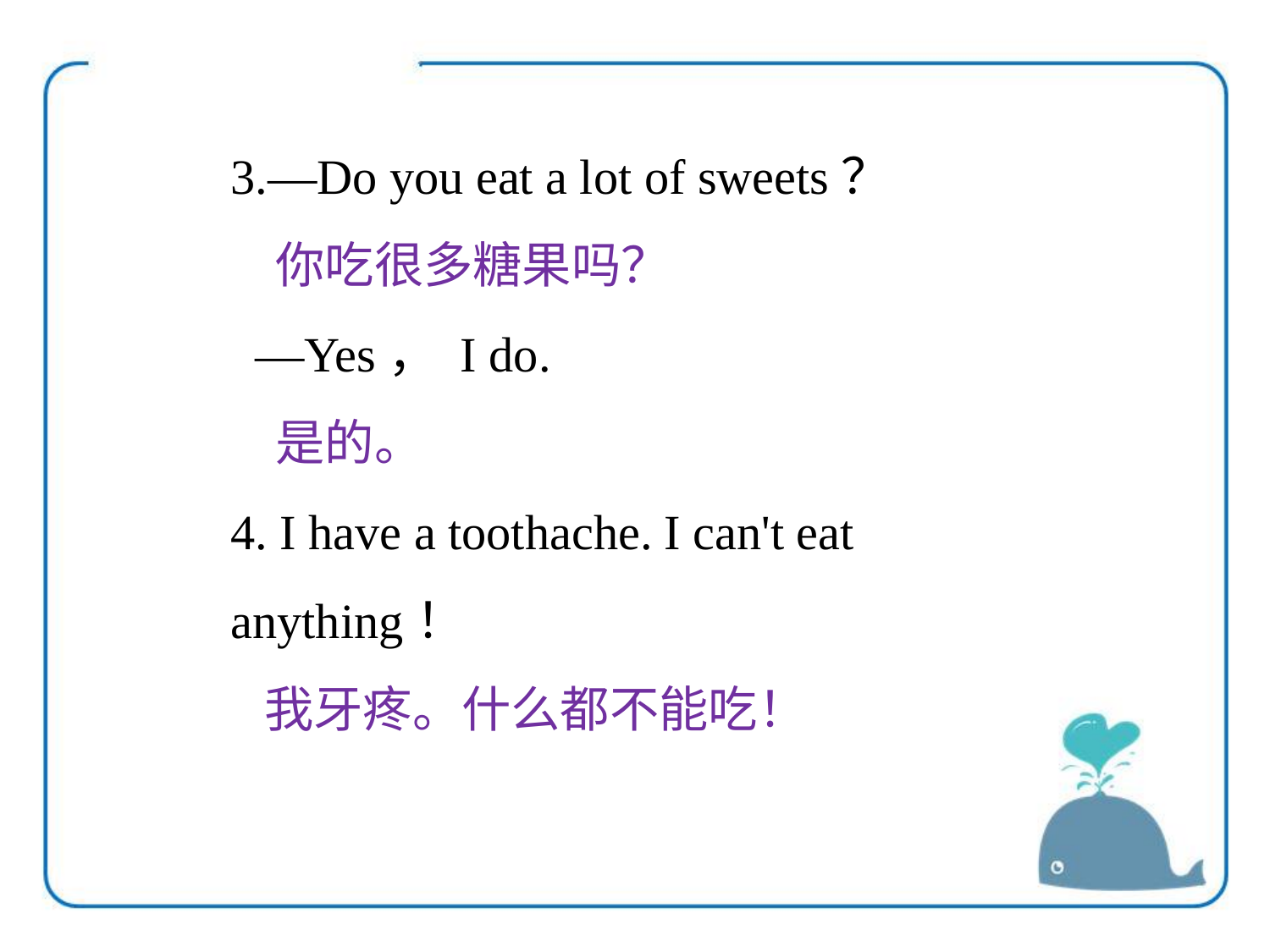

3.—Do you eat a lot of sweets？
   你吃很多糖果吗？
  —Yes， I do.
   是的。
4. I have a toothache. I can't eat anything！
  我牙疼。什么都不能吃！